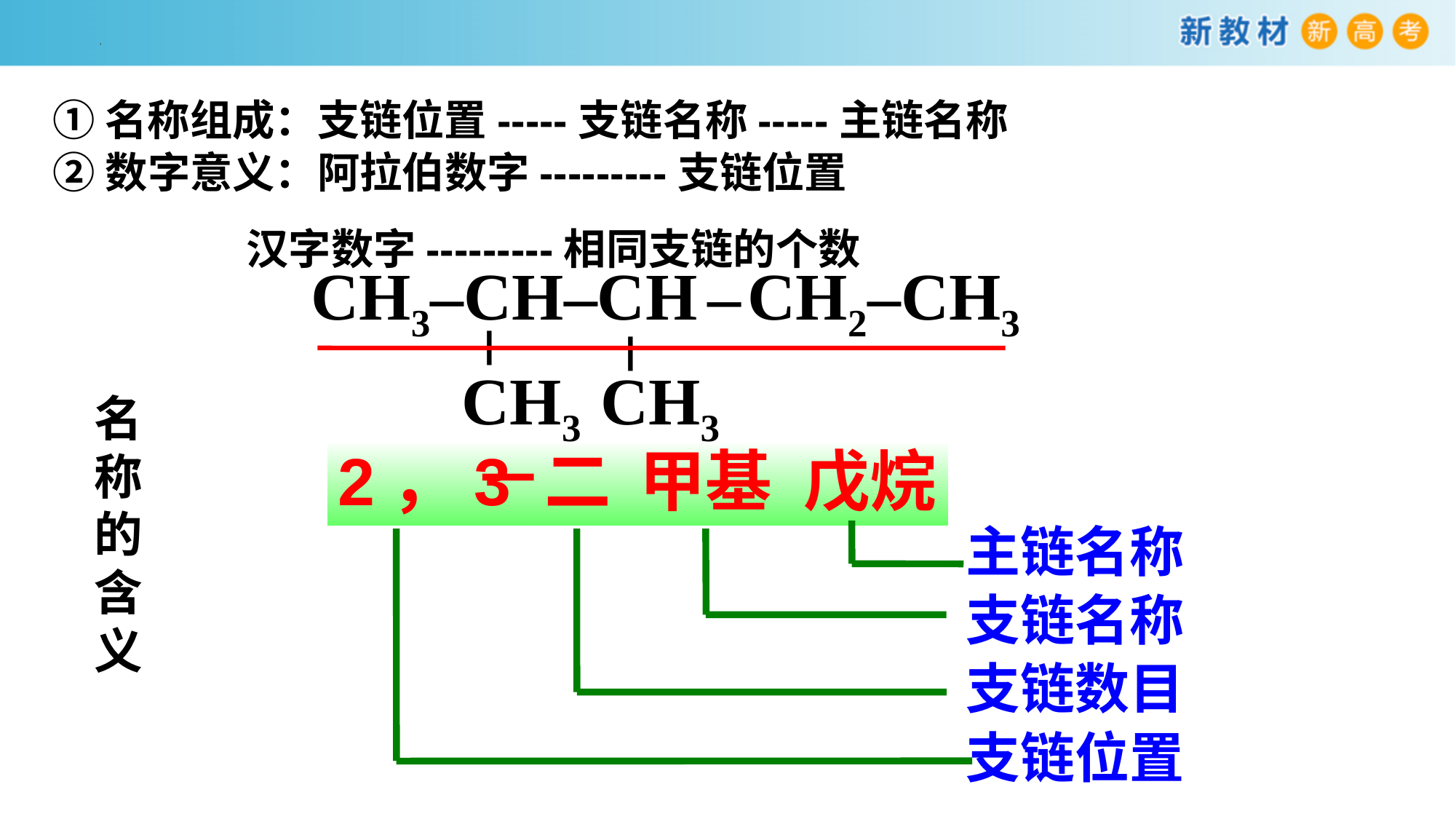

①名称组成：支链位置-----支链名称-----主链名称
②数字意义：阿拉伯数字---------支链位置
                   汉字数字---------相同支链的个数

CH3–CH–CH   CH2–CH3
         CH3  CH3
–
–
–

名称的含义
2，3
甲基
戊烷
二

主链名称

支链名称

支链数目

支链位置